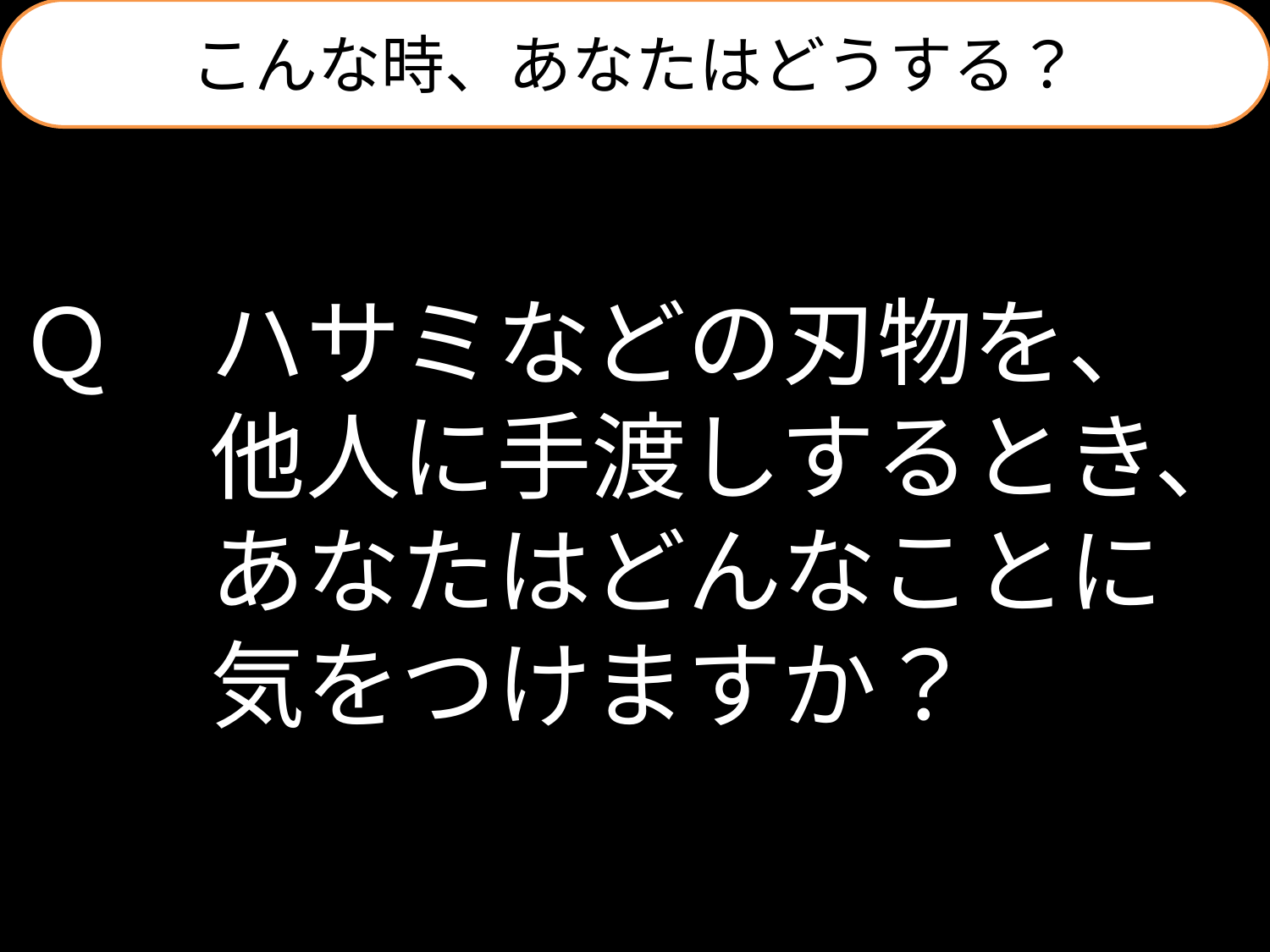

こんな時、あなたはどうする？
Ｑ　ハサミなどの刃物を、
　　他人に手渡しするとき、
　　あなたはどんなことに
　　気をつけますか？